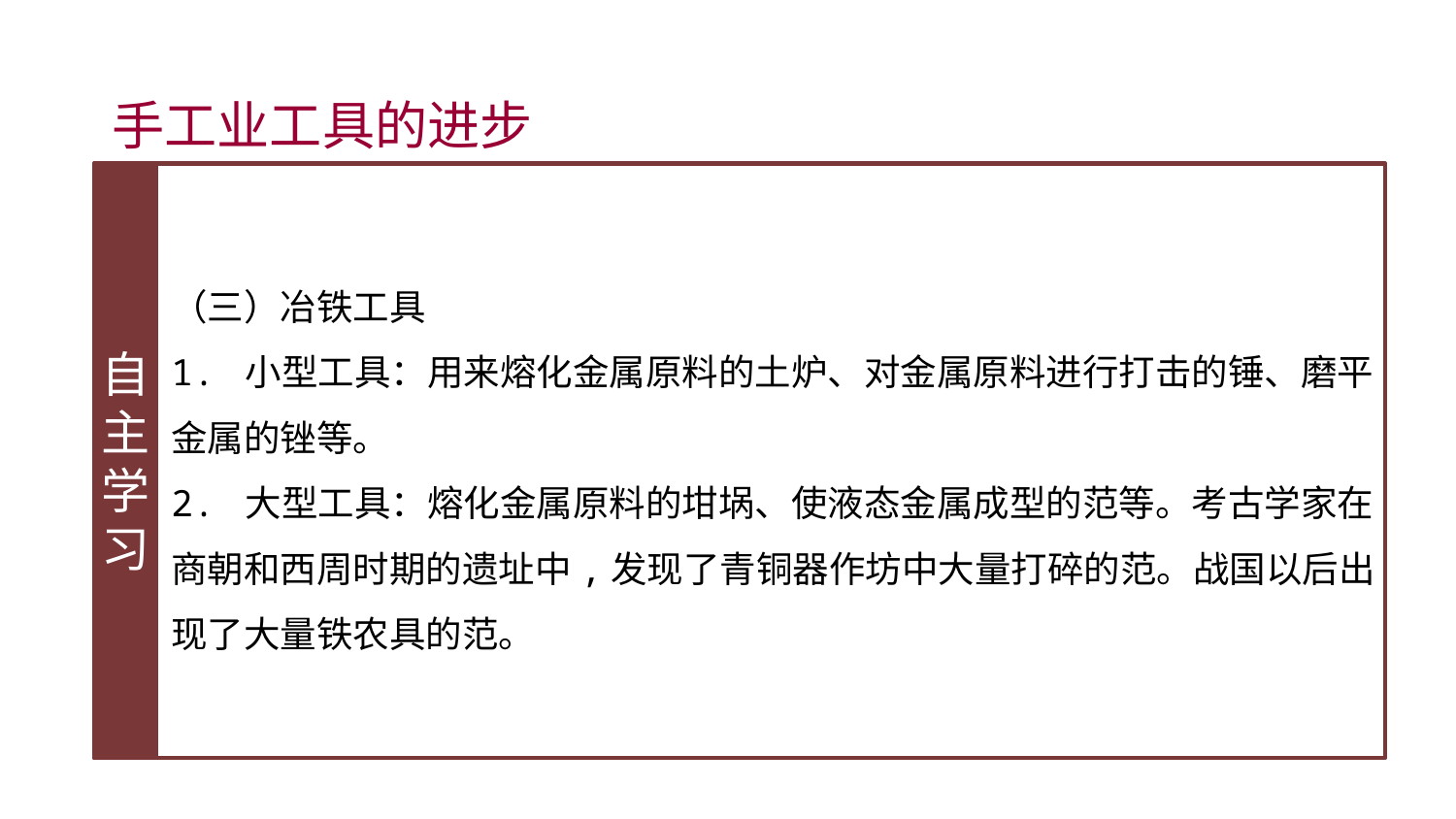

手工业工具的进步
自主学习

（三）冶铁工具
1. 小型工具：用来熔化金属原料的土炉、对金属原料进行打击的锤、磨平金属的锉等。
2. 大型工具：熔化金属原料的坩埚、使液态金属成型的范等。考古学家在商朝和西周时期的遗址中,发现了青铜器作坊中大量打碎的范。战国以后出现了大量铁农具的范。